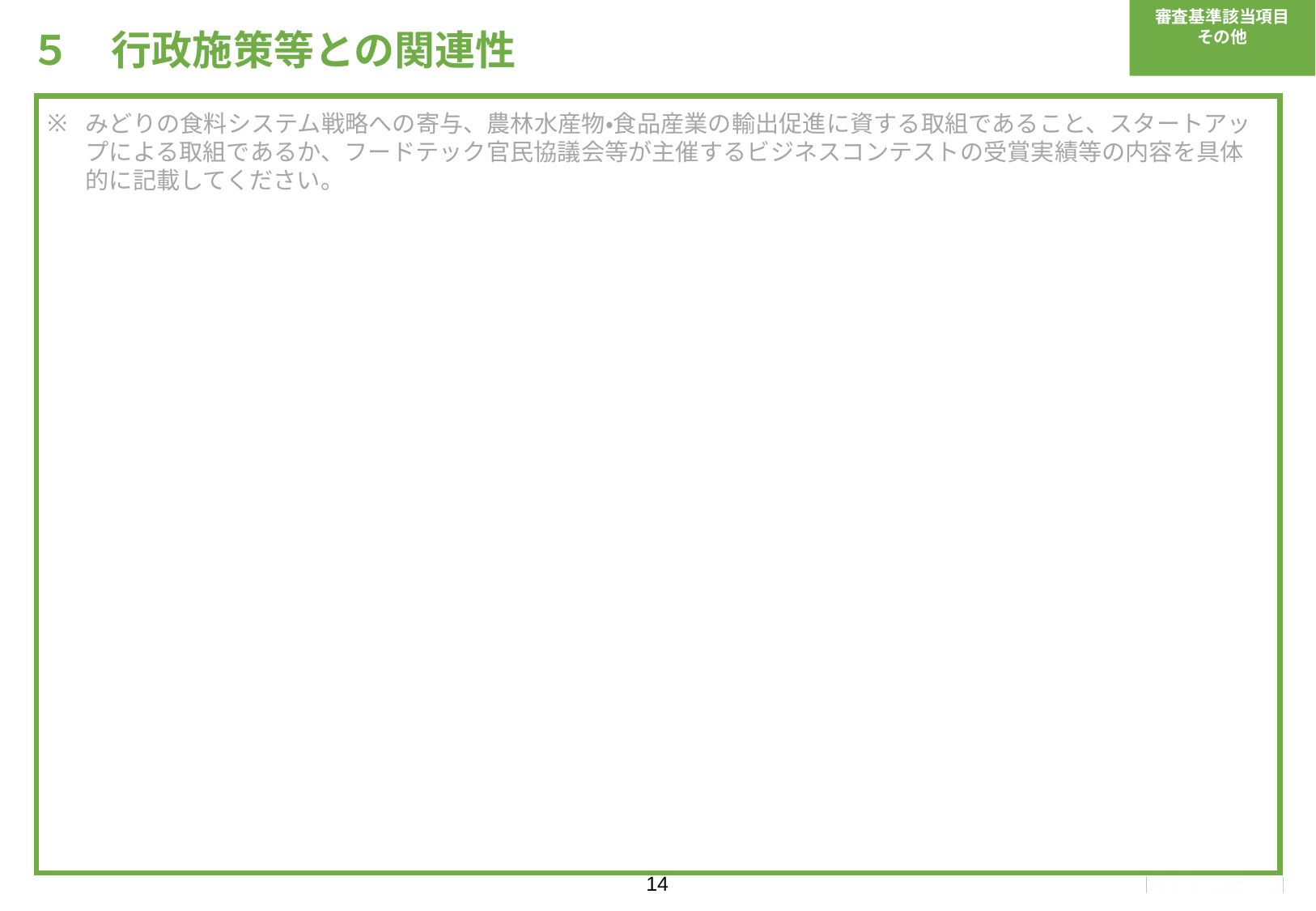

５　行政施策等との関連性
審査基準該当項目
その他

みどりの食料システム戦略への寄与、農林水産物・食品産業の輸出促進に資する取組であること、スタートアップによる取組であるか、フードテック官民協議会等が主催するビジネスコンテストの受賞実績等の内容を具体的に記載してください。